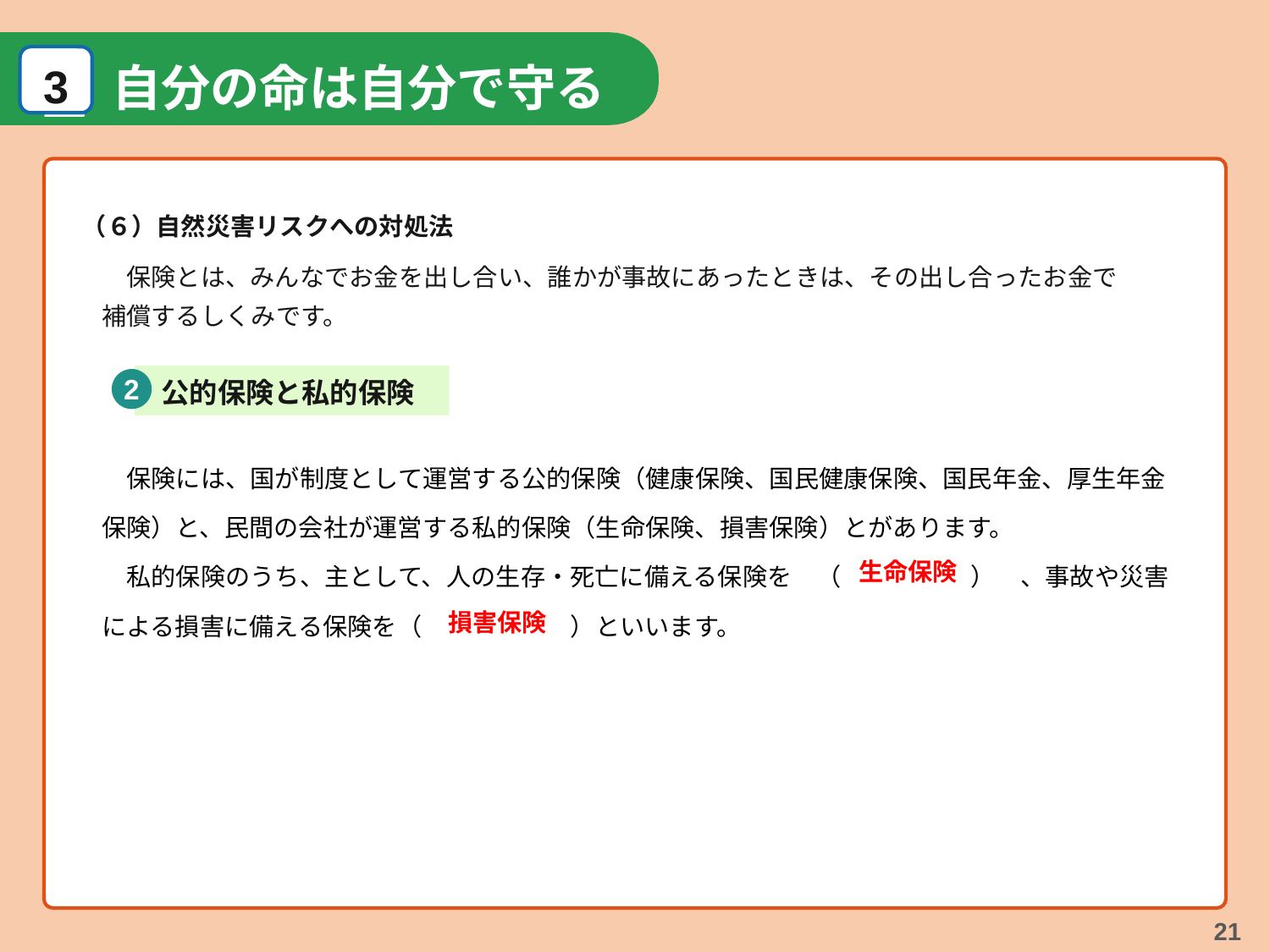

１
3
自分の命は自分で守る

　災害は、忘れた頃にやってきます。地震や台風などは、人の力では回避することはできません。だからこそ、日頃からの備えが重要です。
　地域や身近にいる人同士が助け合うことで、被害を小さくすることができますが、まわりの人を助けるには、まず自分自身が無事でなければなりません。
（６）自然災害リスクへの対処法
　保険とは、みんなでお金を出し合い、誰かが事故にあったときは、その出し合ったお金で補償するしくみです。

2
公的保険と私的保険

　保険には、国が制度として運営する公的保険（健康保険、国民健康保険、国民年金、厚生年金保険）と、民間の会社が運営する私的保険（生命保険、損害保険）とがあります。
　私的保険のうち、主として、人の生存・死亡に備える保険を　（　 　　　　）　、事故や災害による損害に備える保険を（　　　　　　）といいます。
生命保険
損害保険